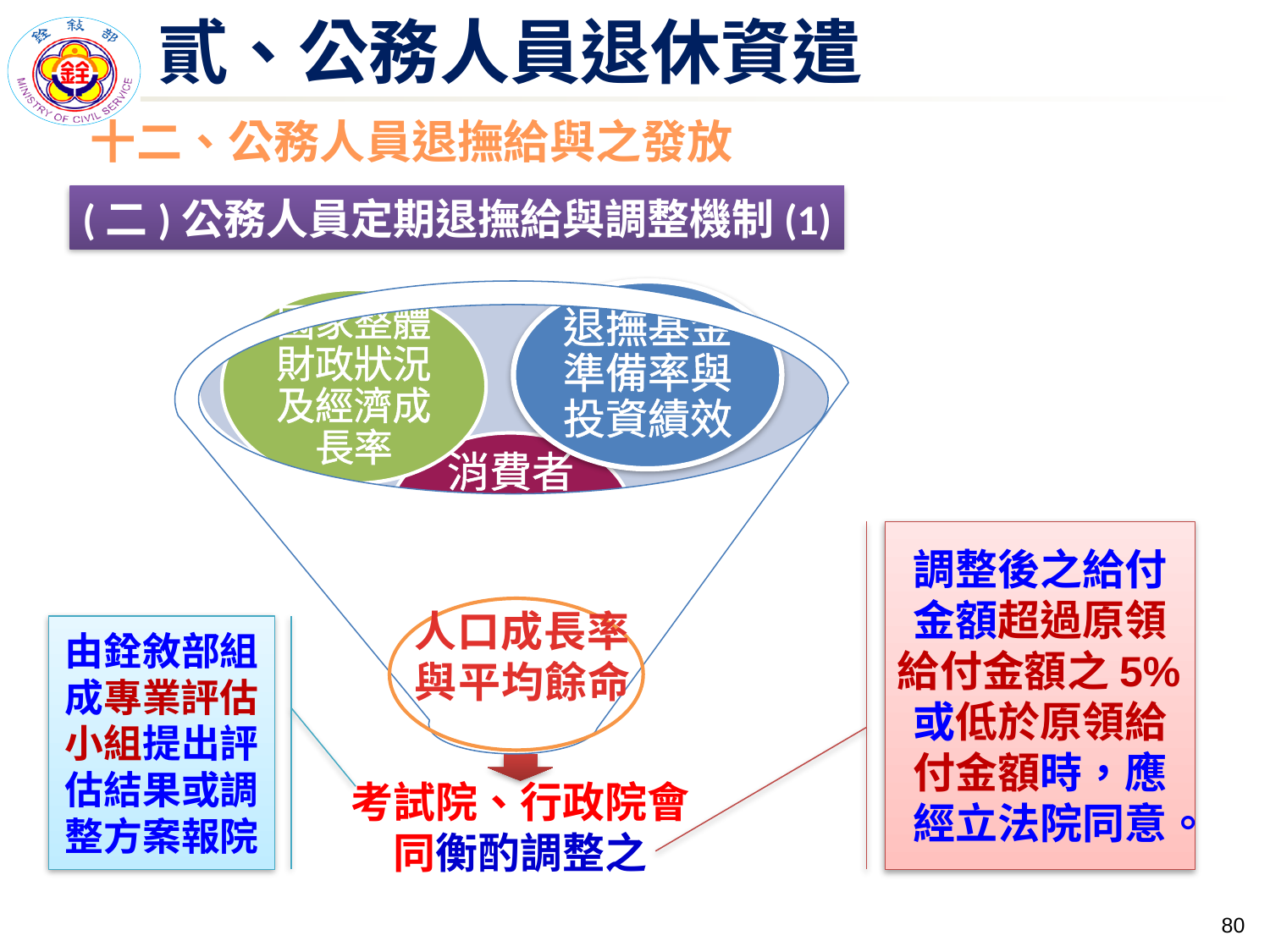

# 貳、公務人員退休資遣
十二、公務人員退撫給與之發放
(二)公務人員定期退撫給與調整機制(1)

退撫基金準備率與投資績效
國家整體財政狀況及經濟成長率
消費者
物價指數

人口成長率與平均餘命
考試院、行政院會同衡酌調整之

調整後之給付金額超過原領給付金額之5%或低於原領給付金額時，應經立法院同意。
由銓敘部組成專業評估小組提出評估結果或調整方案報院
80